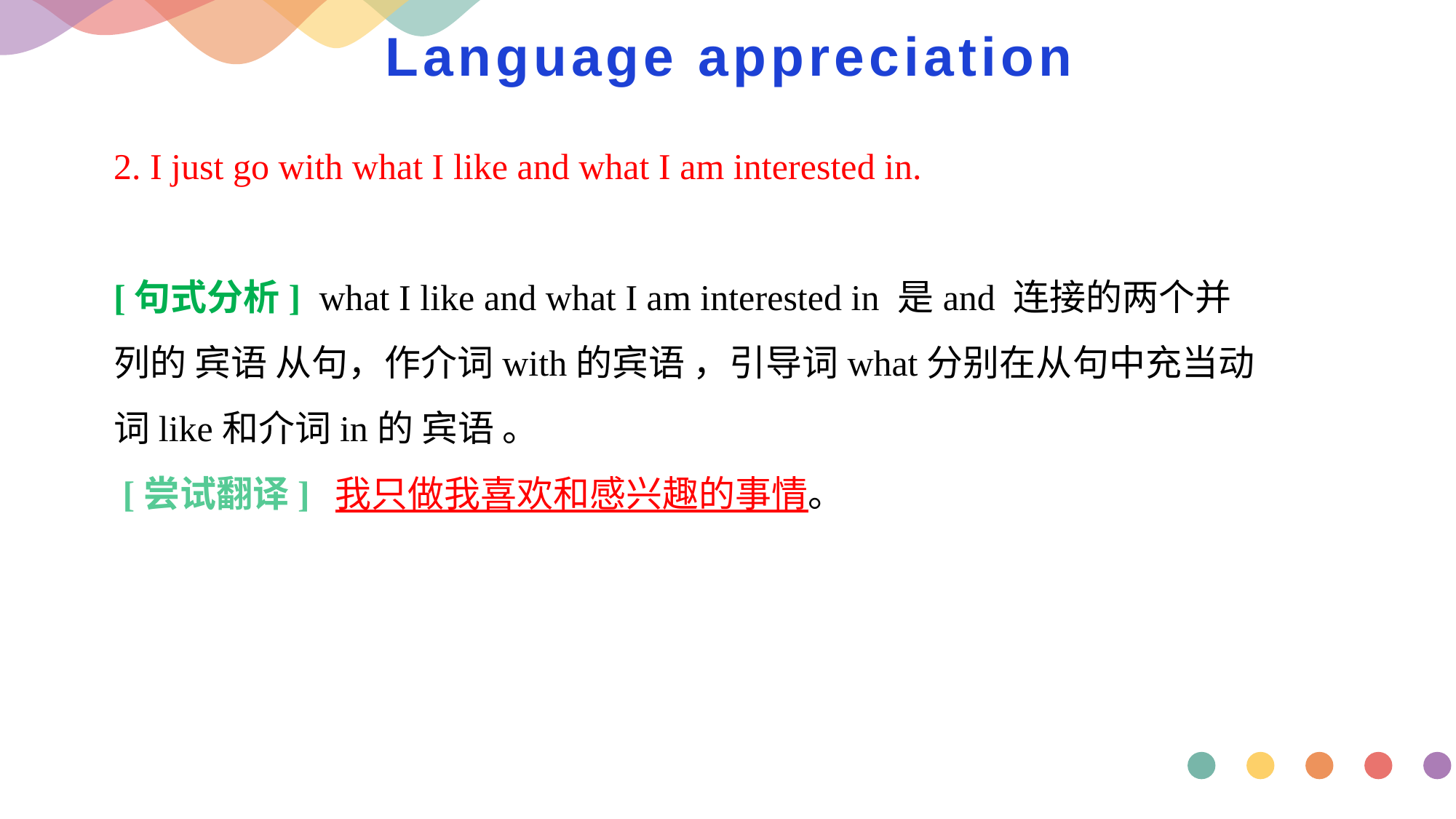

# Language appreciation
2. I just go with what I like and what I am interested in.

[句式分析]  what I like and what I am interested in 是and 连接的两个并列的 宾语 从句，作介词with的宾语 ，引导词what分别在从句中充当动词like和介词in的 宾语 。
 [尝试翻译]  我只做我喜欢和感兴趣的事情。